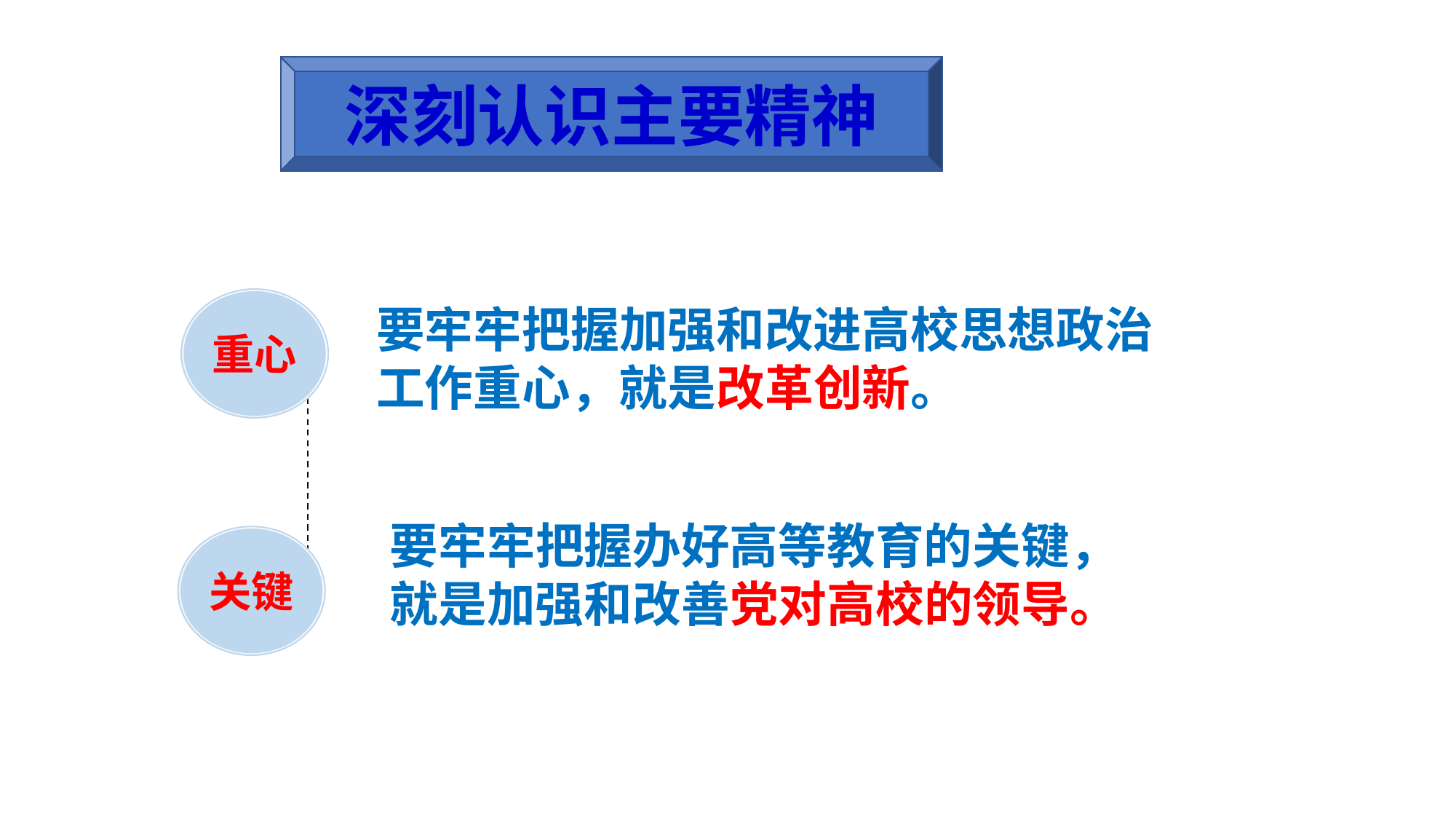

深刻认识主要精神

重心
要牢牢把握加强和改进高校思想政治工作重心，就是改革创新。
要牢牢把握办好高等教育的关键，就是加强和改善党对高校的领导。

关键